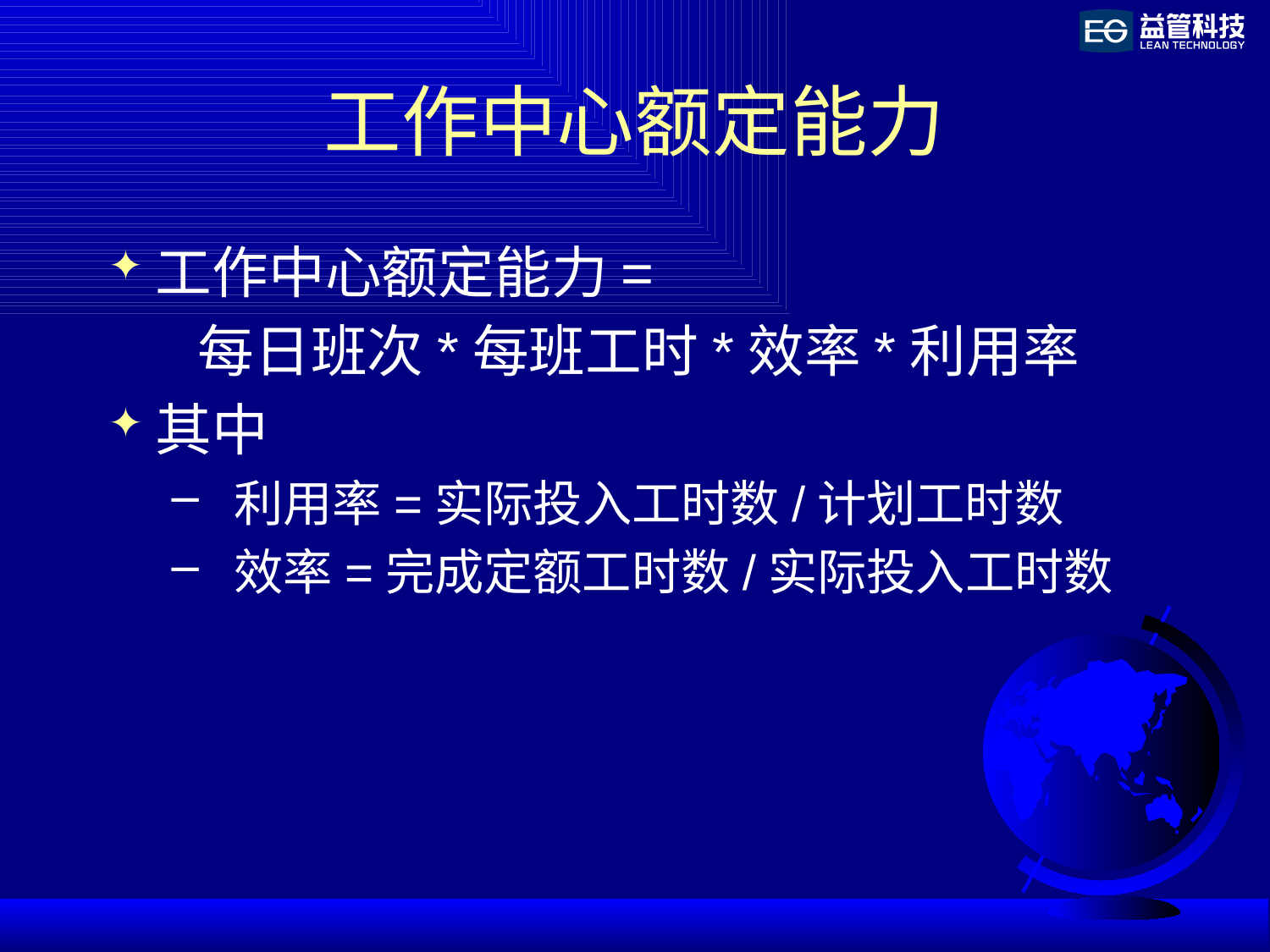

# 工作中心额定能力
工作中心额定能力=
      每日班次*每班工时*效率*利用率
其中
 利用率=实际投入工时数/计划工时数
 效率=完成定额工时数/实际投入工时数
19